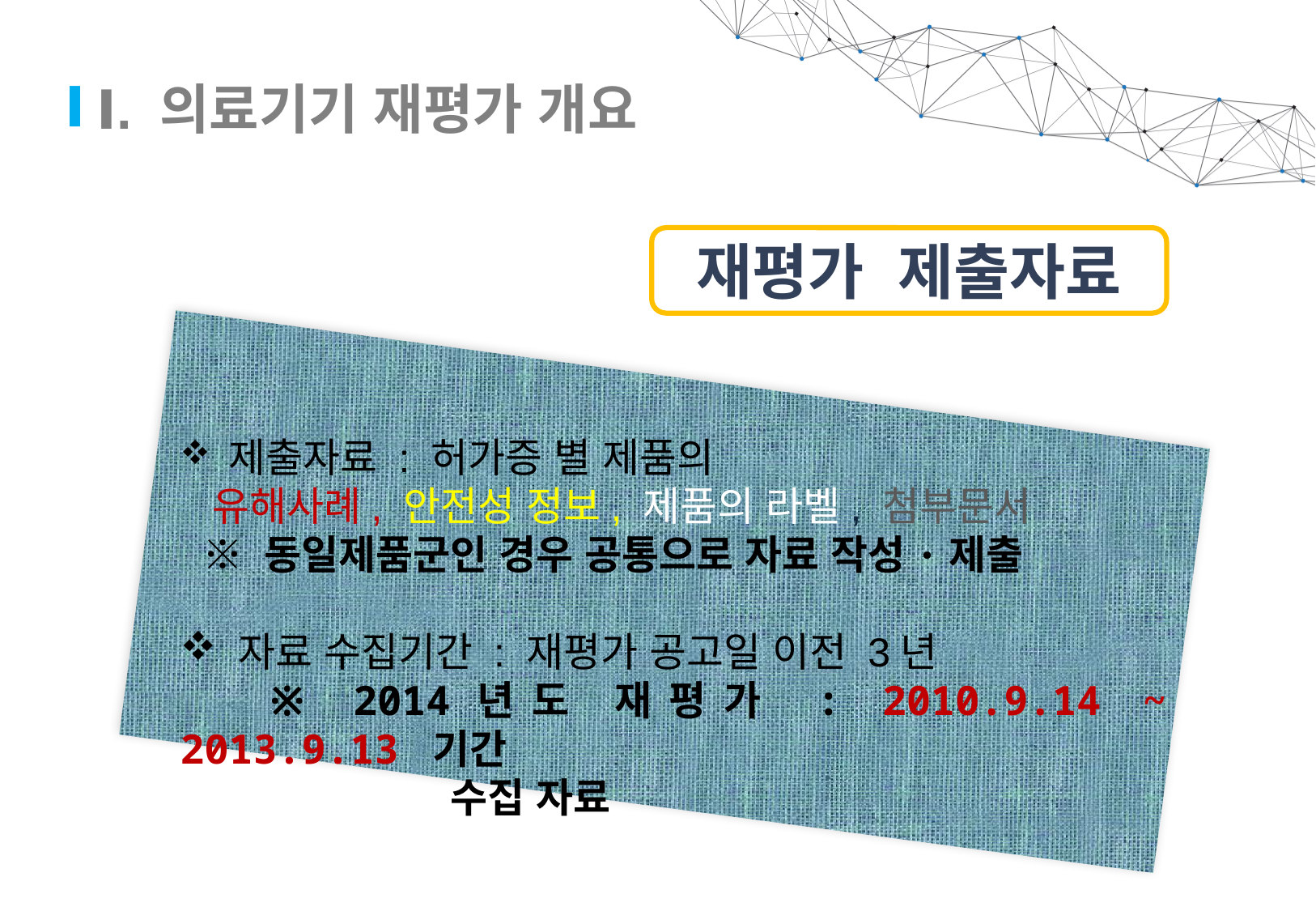

# Ⅰ. 의료기기 재평가 개요
재평가  제출자료

 제출자료 : 허가증 별 제품의
  유해사례, 안전성 정보, 제품의 라벨, 첨부문서
  ※ 동일제품군인 경우 공통으로 자료 작성·제출

 자료 수집기간 : 재평가 공고일 이전 3년
  ※ 2014년도 재평가 : 2010.9.14 ~ 2013.9.13 기간
                       수집 자료